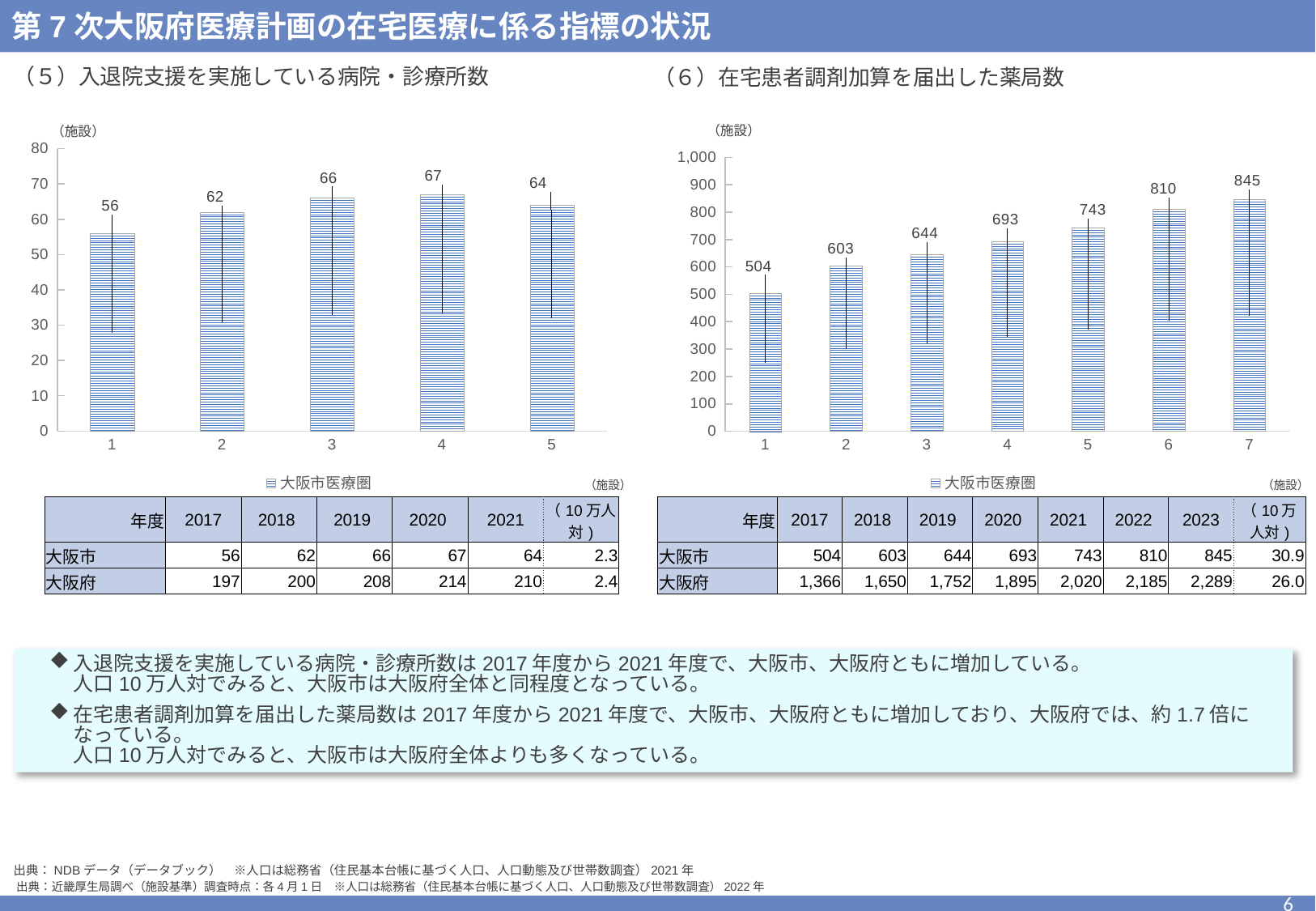

第7次大阪府医療計画の在宅医療に係る指標の状況
（５）入退院支援を実施している病院・診療所数
（６）在宅患者調剤加算を届出した薬局数
（施設）
（施設）

### Chart

| Category | 大阪市医療圏 | 大阪府 |
|---|---|---|

### Chart

| Category | 大阪市医療圏 | 大阪府 |
|---|---|---|
（施設）
（施設）
| 年度 | 2017 | 2018 | 2019 | 2020 | 2021 | （10万人対) |
| --- | --- | --- | --- | --- | --- | --- |
| 大阪市 | 56 | 62 | 66 | 67 | 64 | 2.3 |
| 大阪府 | 197 | 200 | 208 | 214 | 210 | 2.4 |
| 年度 | 2017 | 2018 | 2019 | 2020 | 2021 | 2022 | 2023 | （10万人対) |
| --- | --- | --- | --- | --- | --- | --- | --- | --- |
| 大阪市 | 504 | 603 | 644 | 693 | 743 | 810 | 845 | 30.9 |
| 大阪府 | 1,366 | 1,650 | 1,752 | 1,895 | 2,020 | 2,185 | 2,289 | 26.0 |
入退院支援を実施している病院・診療所数は2017年度から2021年度で、大阪市、大阪府ともに増加している。
人口10万人対でみると、大阪市は大阪府全体と同程度となっている。
在宅患者調剤加算を届出した薬局数は2017年度から2021年度で、大阪市、大阪府ともに増加しており、大阪府では、約1.7倍になっている。
人口10万人対でみると、大阪市は大阪府全体よりも多くなっている。
出典：NDBデータ（データブック）　※人口は総務省（住民基本台帳に基づく人口、人口動態及び世帯数調査）2021年
出典：近畿厚生局調べ（施設基準）調査時点：各4月1日　※人口は総務省（住民基本台帳に基づく人口、人口動態及び世帯数調査）2022年
6